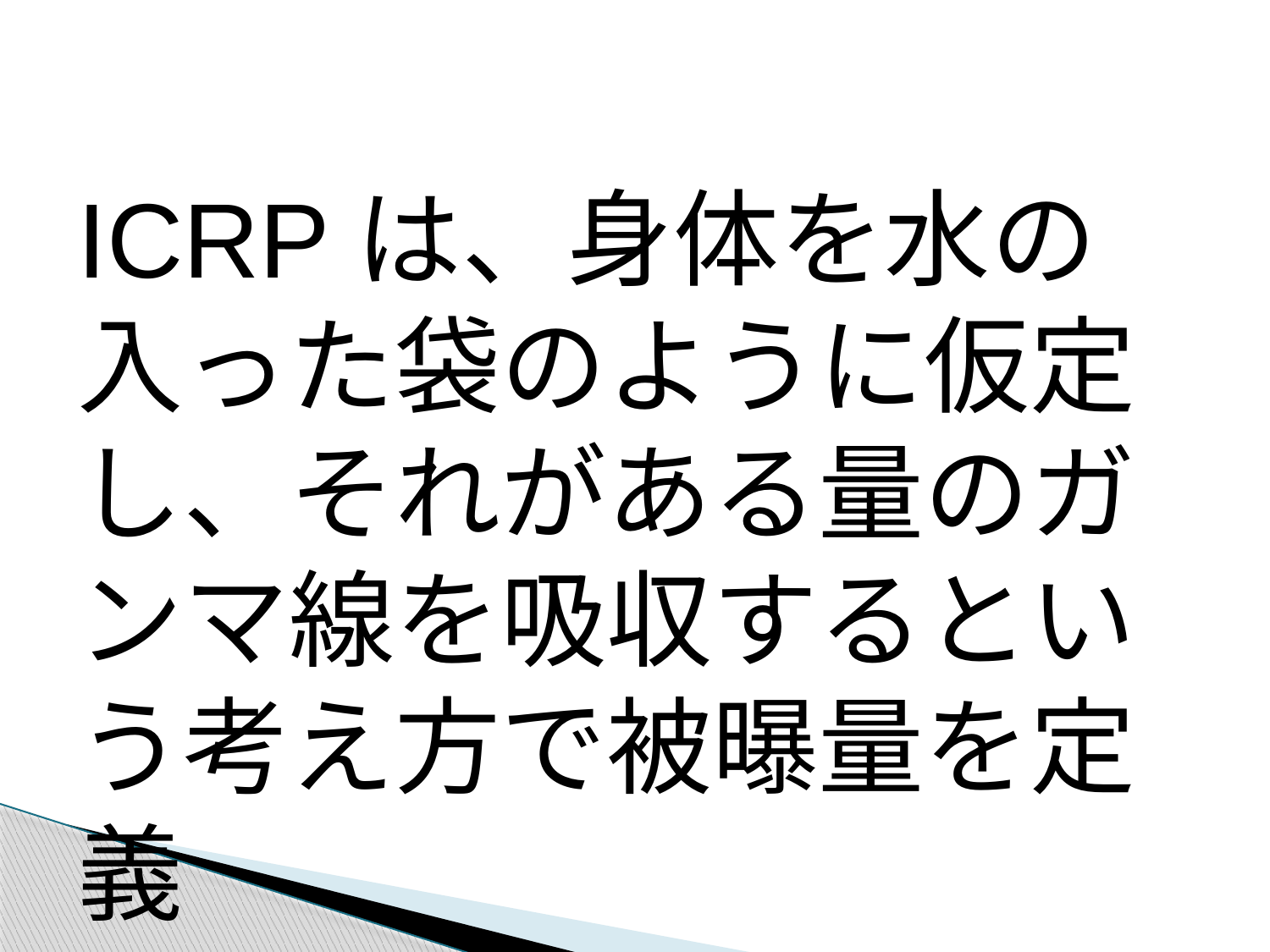

ICRPは、身体を水の入った袋のように仮定し、それがある量のガンマ線を吸収するという考え方で被曝量を定義